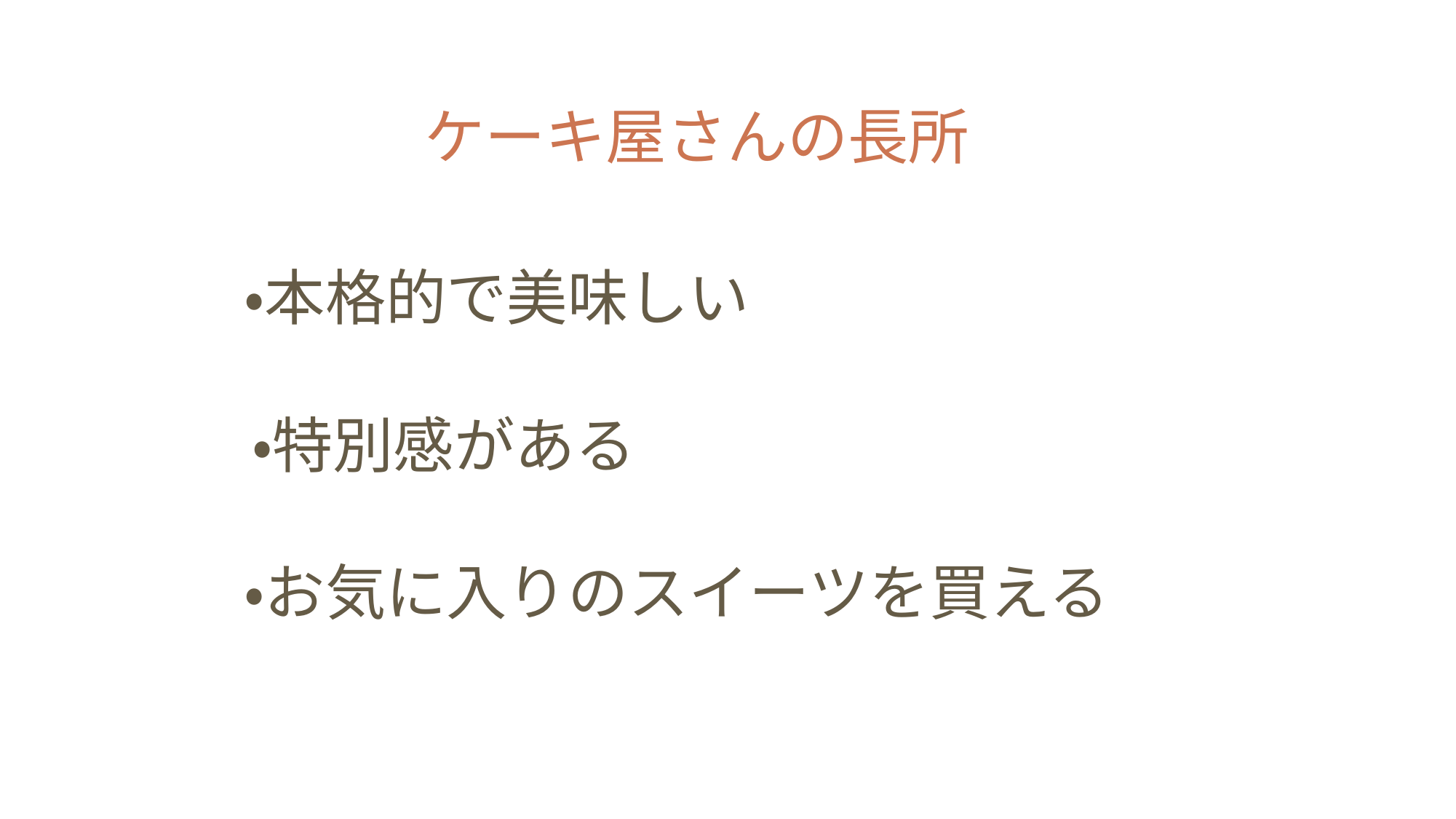

ケーキ屋さんの長所
・本格的で美味しい
・特別感がある
・お気に入りのスイーツを買える